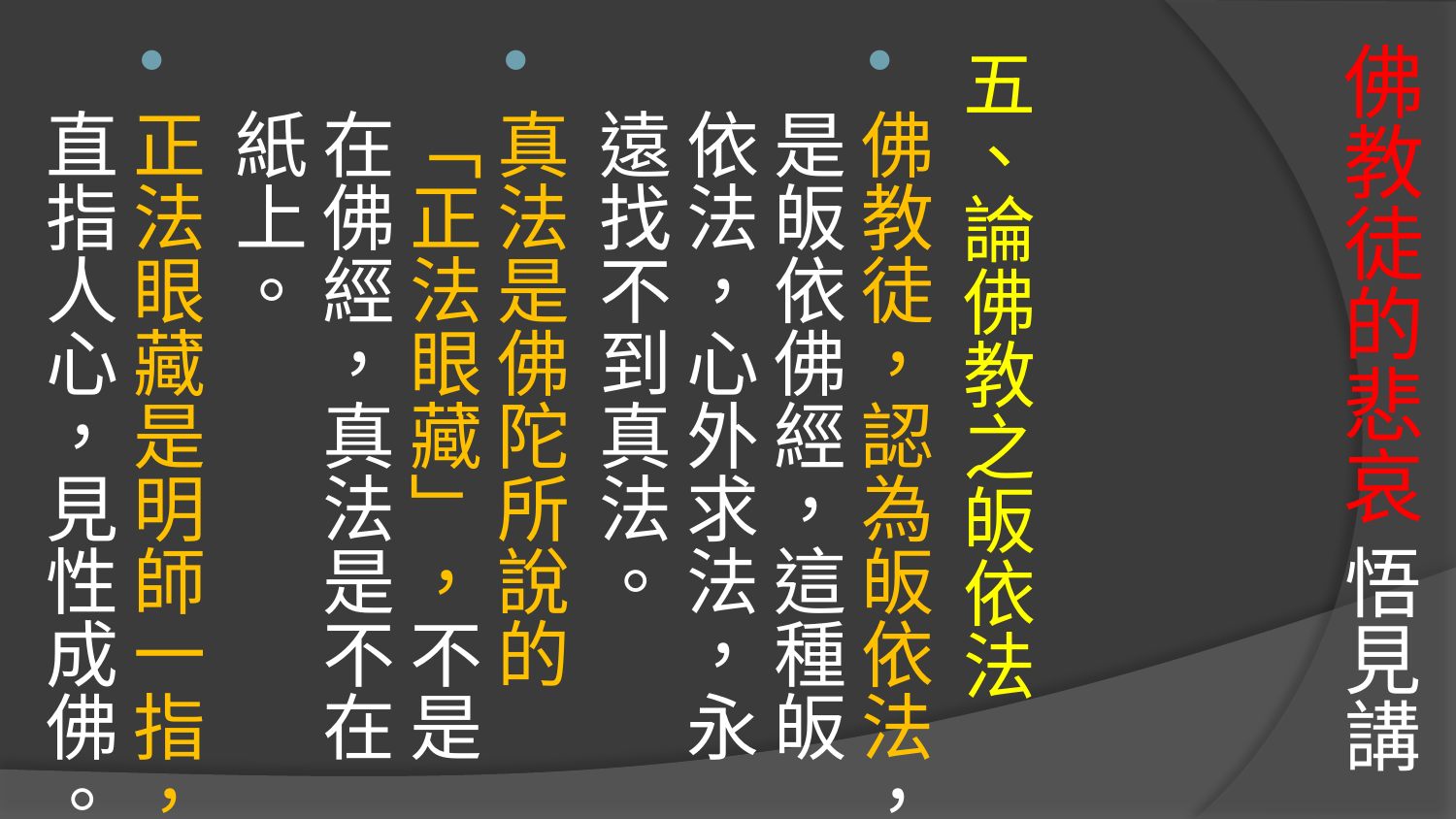

# 佛教徒的悲哀 悟見講
五、論佛教之皈依法
佛教徒，認為皈依法，是皈依佛經，這種皈依法，心外求法，永遠找不到真法。
真法是佛陀所說的「正法眼藏」，不是在佛經，真法是不在紙上。
正法眼藏是明師一指，直指人心，見性成佛。